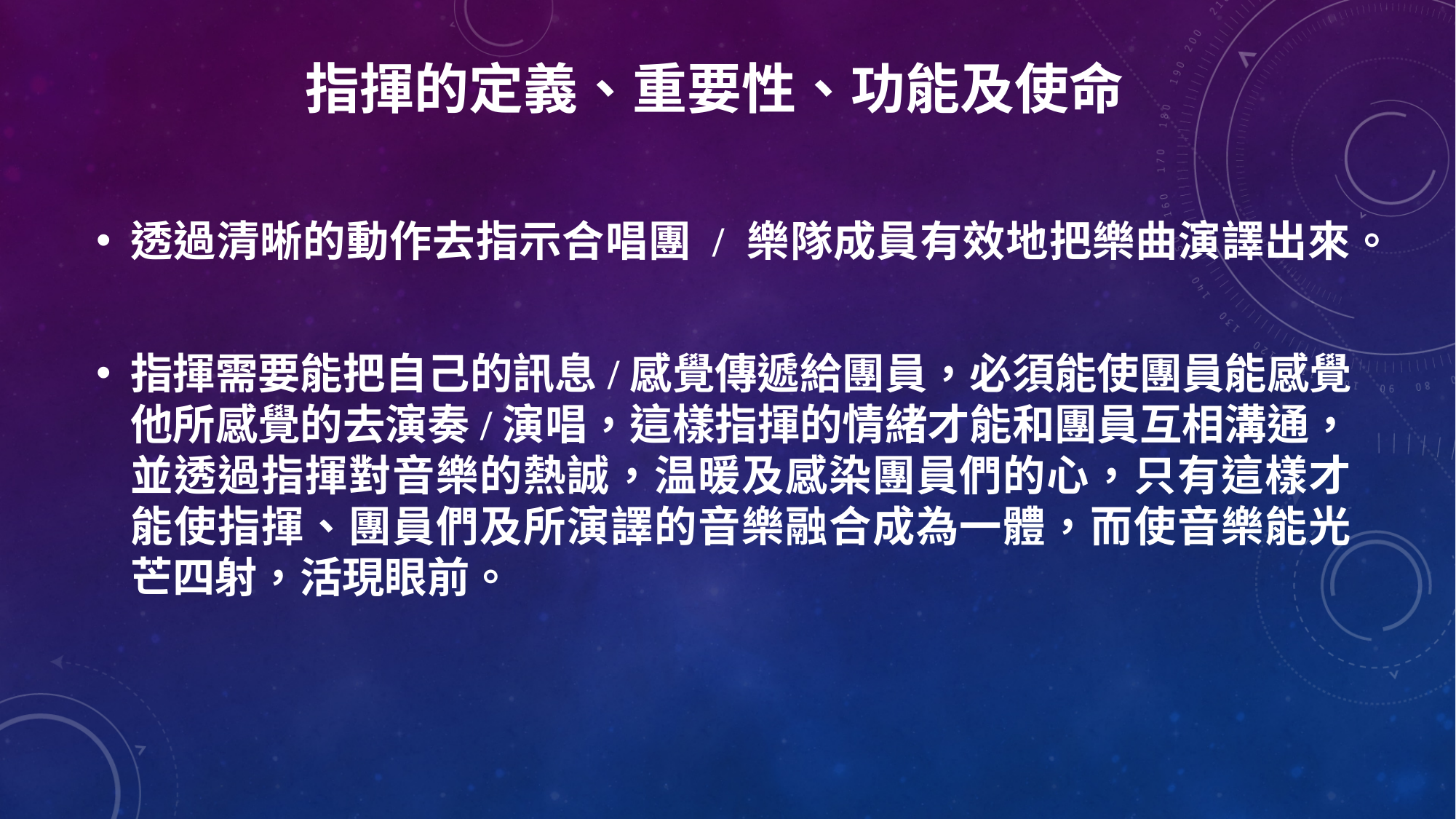

# 指揮的定義、重要性、功能及使命
透過清晰的動作去指示合唱團 / 樂隊成員有效地把樂曲演譯出來。

指揮需要能把自己的訊息/感覺傳遞給團員，必須能使團員能感覺他所感覺的去演奏/演唱，這樣指揮的情緒才能和團員互相溝通，並透過指揮對音樂的熱誠，温暖及感染團員們的心，只有這樣才能使指揮、團員們及所演譯的音樂融合成為一體，而使音樂能光芒四射，活現眼前。